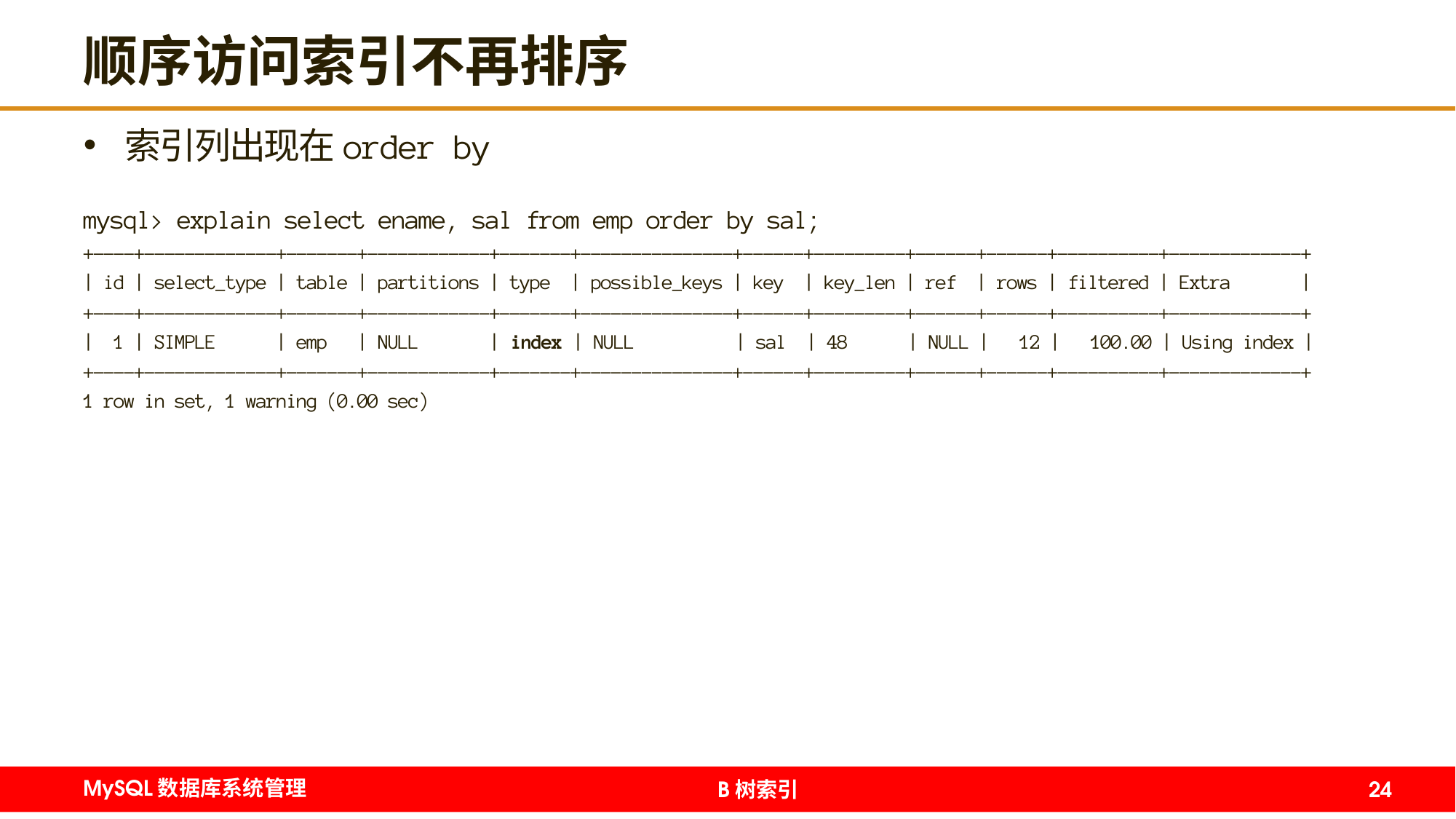

# 顺序访问索引不再排序
索引列出现在order by

mysql> explain select ename, sal from emp order by sal;
+----+-------------+-------+------------+-------+---------------+------+---------+------+------+----------+-------------+
| id | select_type | table | partitions | type  | possible_keys | key  | key_len | ref  | rows | filtered | Extra       |
+----+-------------+-------+------------+-------+---------------+------+---------+------+------+----------+-------------+
|  1 | SIMPLE      | emp   | NULL       | index | NULL          | sal  | 48      | NULL |   12 |   100.00 | Using index |
+----+-------------+-------+------------+-------+---------------+------+---------+------+------+----------+-------------+
1 row in set, 1 warning (0.00 sec)